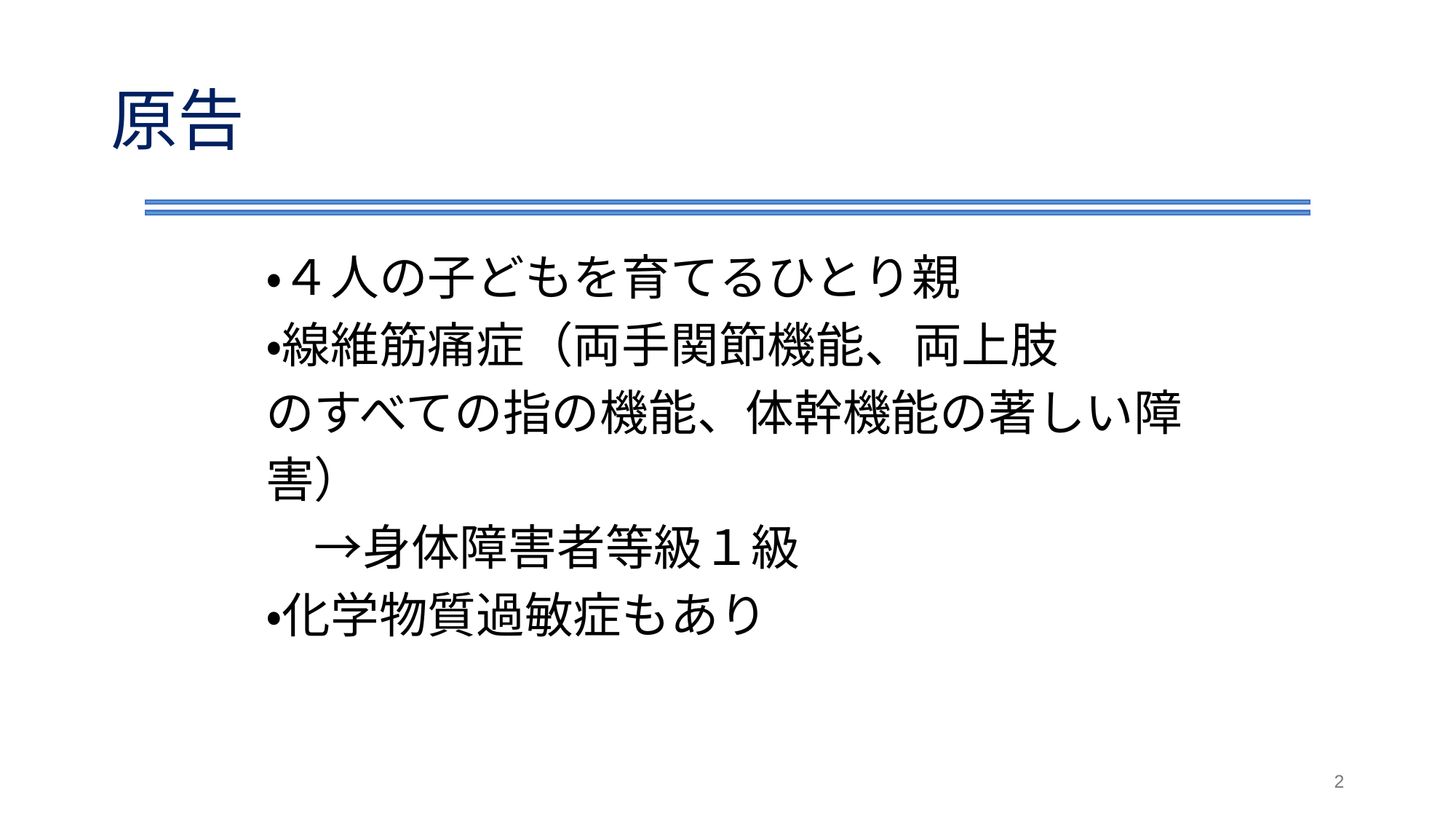

# 原告

・４人の子どもを育てるひとり親
・線維筋痛症（両手関節機能、両上肢
のすべての指の機能、体幹機能の著しい障
害）
　→身体障害者等級１級
・化学物質過敏症もあり
2